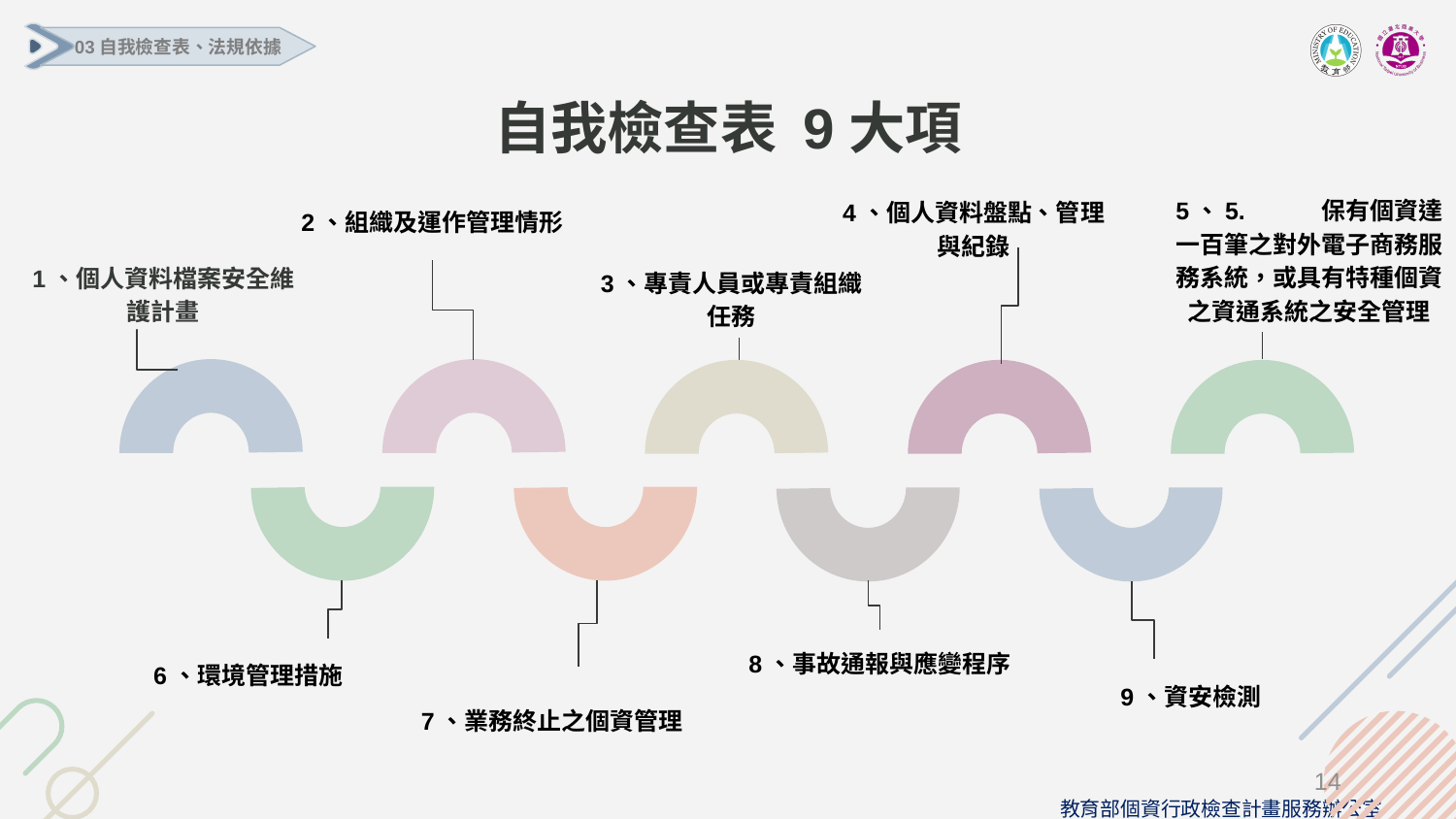

03自我檢查表、法規依據

# 自我檢查表 9大項
5、5.	保有個資達一百筆之對外電子商務服務系統，或具有特種個資之資通系統之安全管理

4、個人資料盤點、管理與紀錄

2、組織及運作管理情形

1、個人資料檔案安全維護計畫

3、專責人員或專責組織任務

6、環境管理措施

7、業務終止之個資管理

8、事故通報與應變程序

9、資安檢測
14